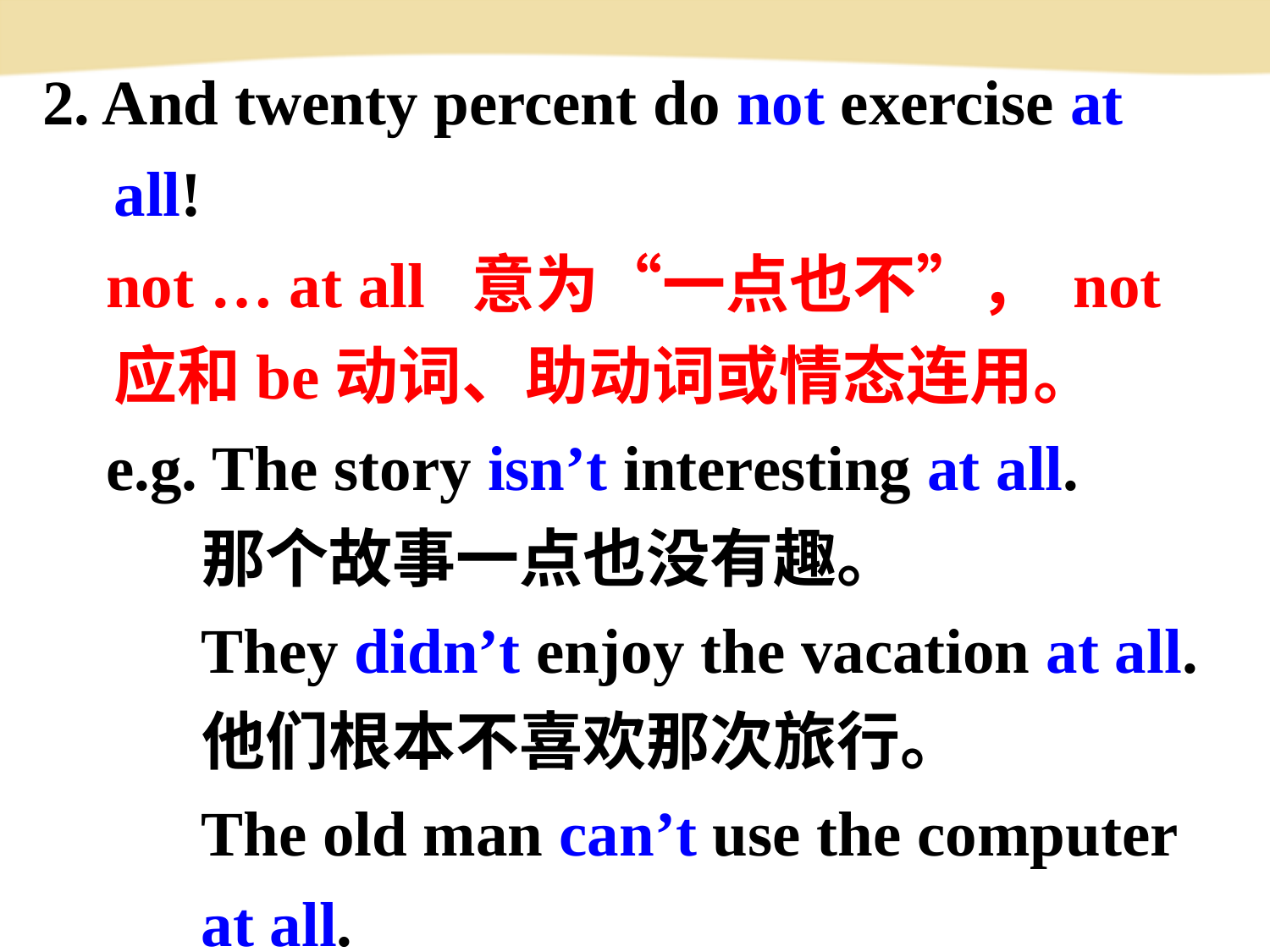

2. And twenty percent do not exercise at all!
    not … at all  意为“一点也不”， not应和be动词、助动词或情态连用。
    e.g. The story isn’t interesting at all.
          那个故事一点也没有趣。
          They didn’t enjoy the vacation at all.
          他们根本不喜欢那次旅行。
          The old man can’t use the computer
          at all.
         那位老人一点也不会用电脑。